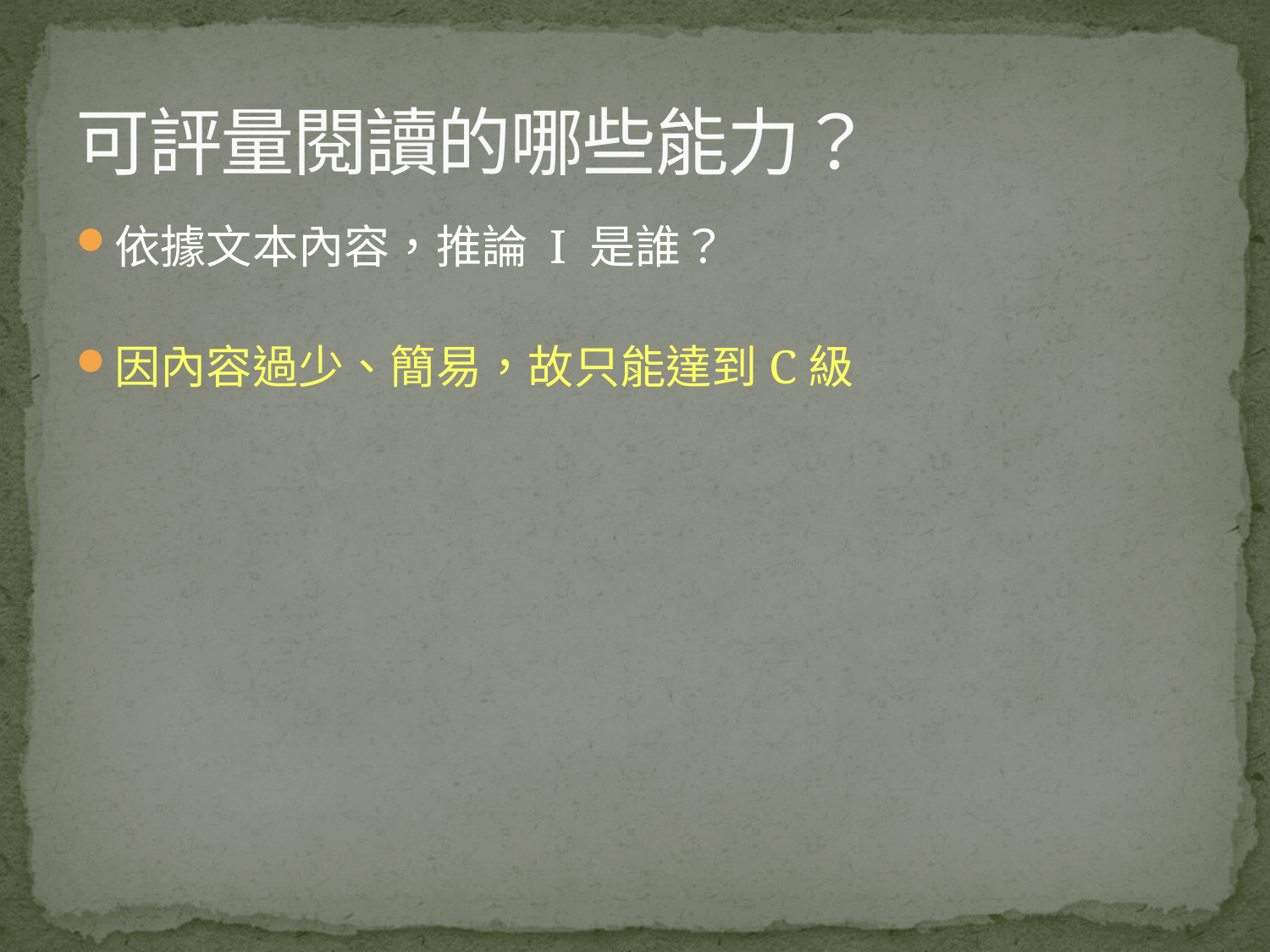

# 可評量閱讀的哪些能力？
依據文本內容，推論 I 是誰？
因內容過少、簡易，故只能達到C級